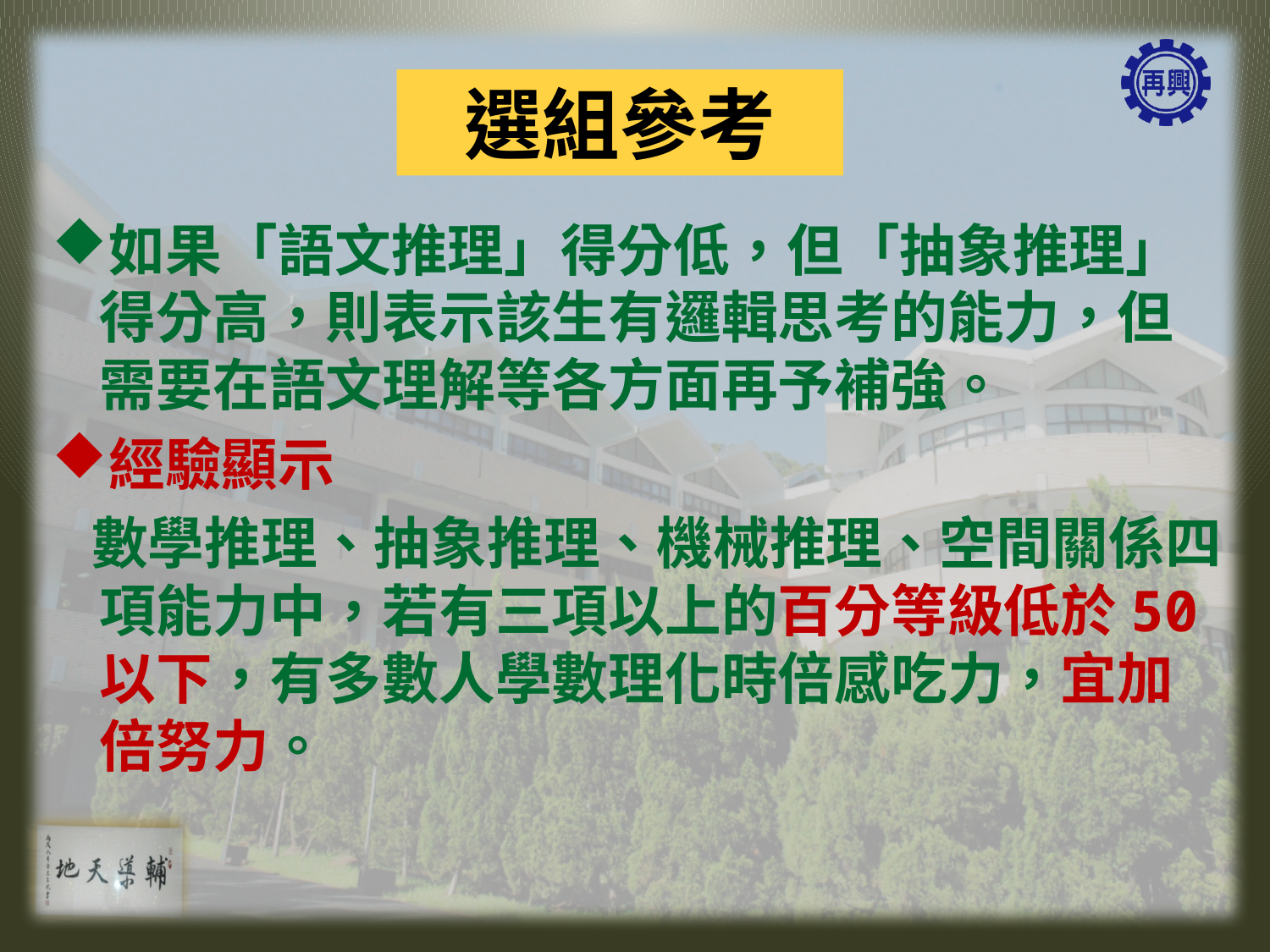

選組參考
如果「語文推理」得分低，但「抽象推理」得分高，則表示該生有邏輯思考的能力，但需要在語文理解等各方面再予補強。
經驗顯示
  數學推理、抽象推理、機械推理、空間關係四項能力中，若有三項以上的百分等級低於50以下，有多數人學數理化時倍感吃力，宜加倍努力。